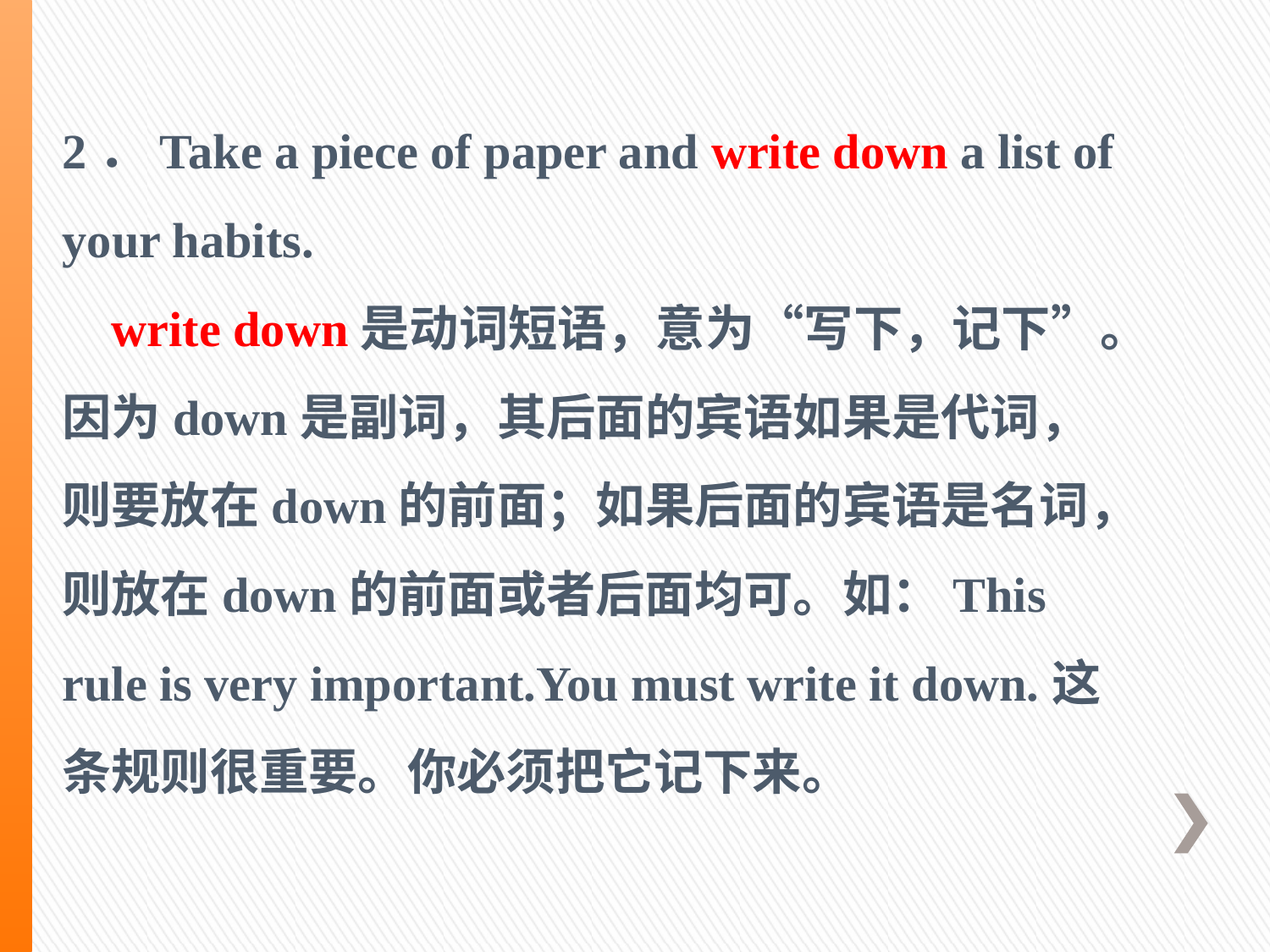

2．Take a piece of paper and write down a list of your habits.
    write down是动词短语，意为“写下，记下”。因为down是副词，其后面的宾语如果是代词，则要放在down的前面；如果后面的宾语是名词，则放在down的前面或者后面均可。如：This rule is very important.You must write it down.这条规则很重要。你必须把它记下来。